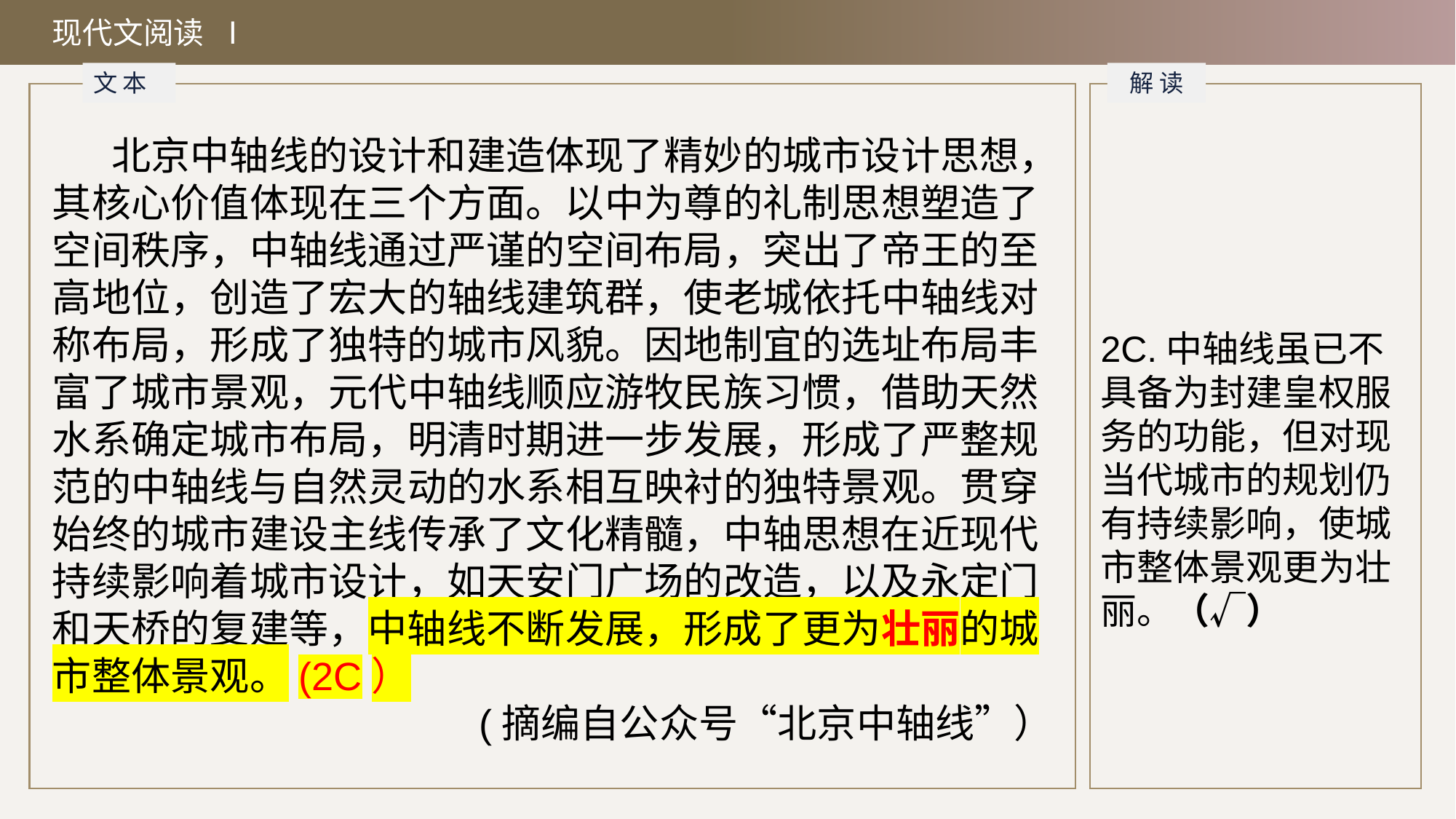

现代文阅读  Ⅰ
文 本
解 读

  北京中轴线的设计和建造体现了精妙的城市设计思想，其核心价值体现在三个方面。以中为尊的礼制思想塑造了空间秩序，中轴线通过严谨的空间布局，突出了帝王的至高地位，创造了宏大的轴线建筑群，使老城依托中轴线对称布局，形成了独特的城市风貌。因地制宜的选址布局丰富了城市景观，元代中轴线顺应游牧民族习惯，借助天然水系确定城市布局，明清时期进一步发展，形成了严整规范的中轴线与自然灵动的水系相互映衬的独特景观。贯穿始终的城市建设主线传承了文化精髓，中轴思想在近现代持续影响着城市设计，如天安门广场的改造，以及永定门和天桥的复建等，中轴线不断发展，形成了更为壮丽的城市整体景观。(2C）
(摘编自公众号“北京中轴线”）
2C.中轴线虽已不具备为封建皇权服务的功能，但对现当代城市的规划仍有持续影响，使城市整体景观更为壮丽。（√）